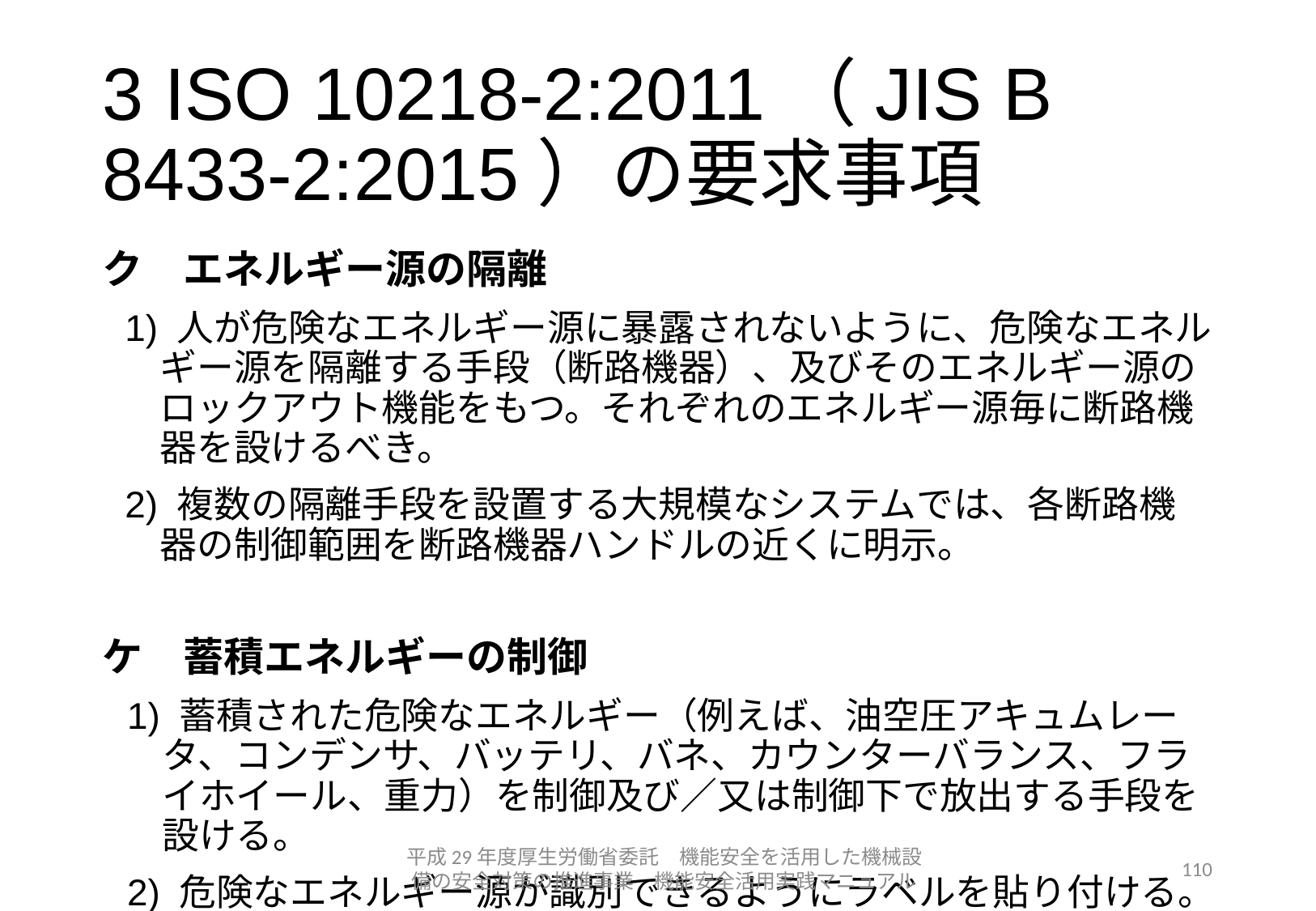

# 3 ISO 10218-2:2011（JIS B 8433-2:2015）の要求事項
ク　エネルギー源の隔離
1) 人が危険なエネルギー源に暴露されないように、危険なエネルギー源を隔離する手段（断路機器）、及びそのエネルギー源のロックアウト機能をもつ。それぞれのエネルギー源毎に断路機器を設けるべき。
2) 複数の隔離手段を設置する大規模なシステムでは、各断路機器の制御範囲を断路機器ハンドルの近くに明示。

ケ　蓄積エネルギーの制御
1) 蓄積された危険なエネルギー（例えば、油空圧アキュムレータ、コンデンサ、バッテリ、バネ、カウンターバランス、フライホイール、重力）を制御及び／又は制御下で放出する手段を設ける。
2) 危険なエネルギー源が識別できるようにラベルを貼り付ける。
平成29年度厚生労働省委託　機能安全を活用した機械設備の安全対策の推進事業　機能安全活用実践マニュアル
110